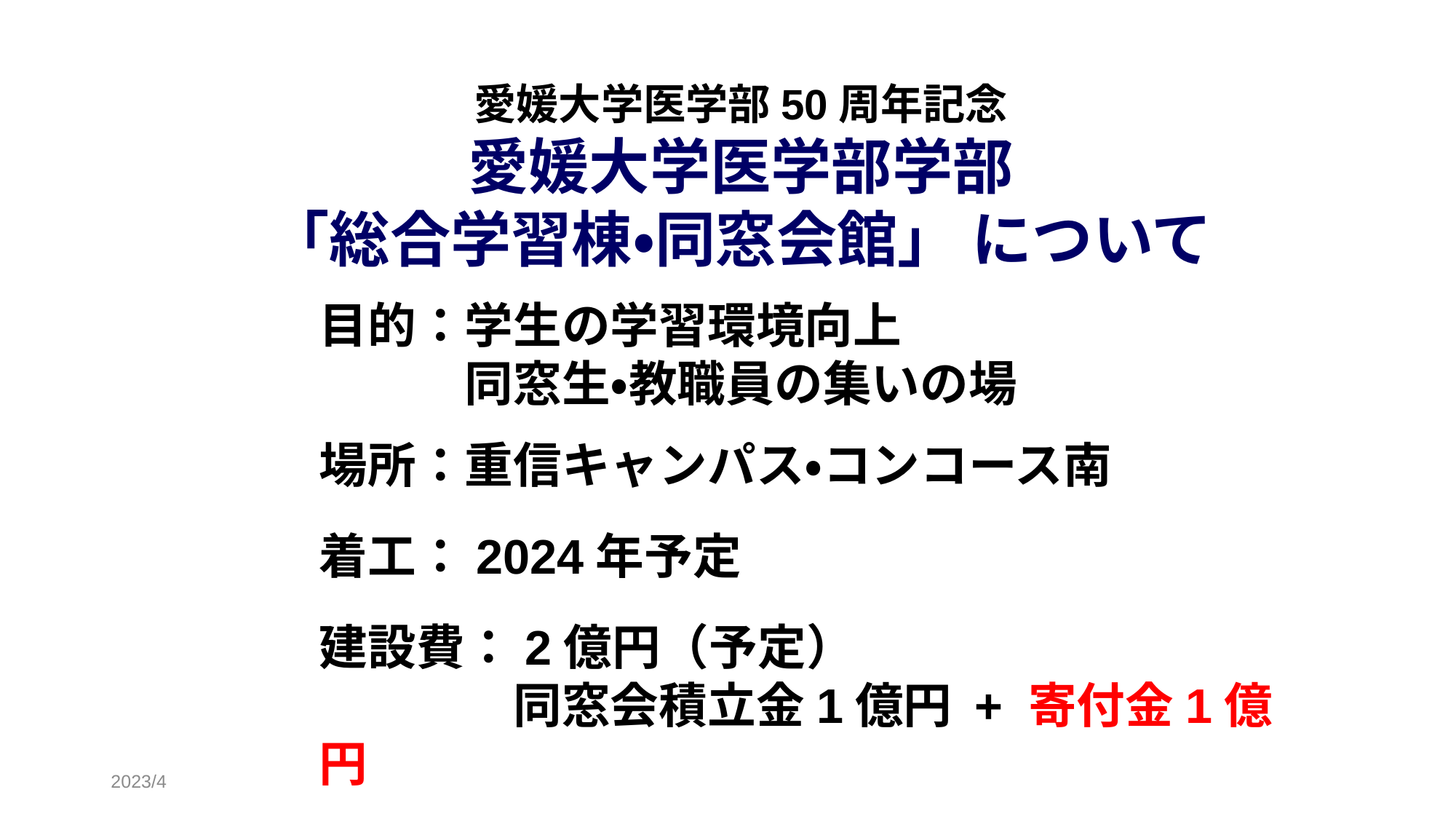

愛媛大学医学部50周年記念
愛媛大学医学部学部
「総合学習棟・同窓会館」 について
目的：学生の学習環境向上
　　　同窓生・教職員の集いの場
場所：重信キャンパス・コンコース南
着工：2024年予定
建設費：2億円（予定）
　　　　同窓会積立金1億円 + 寄付金1億円
2023/4